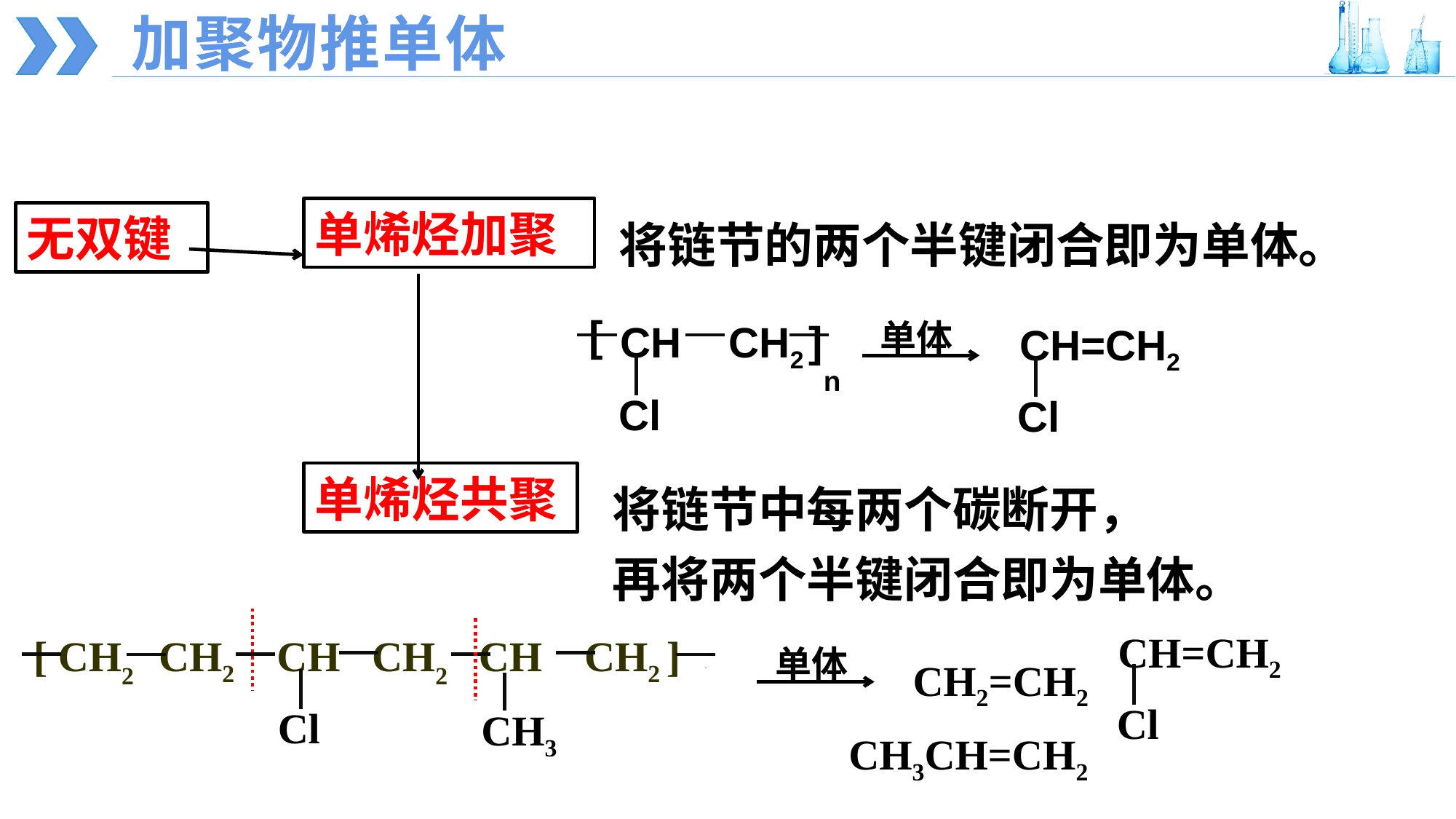

加聚物推单体
将链节的两个半键闭合即为单体。
单烯烃加聚
无双键
 ]
 CH    CH2
Cl
[
n
CH=CH2
Cl
单体
将链节中每两个碳断开，
再将两个半键闭合即为单体。
单烯烃共聚
CH=CH2
Cl
[ CH2    CH2    CH   CH2     CH    CH2 ]
n
Cl
CH3
单体
CH2=CH2
CH3CH=CH2